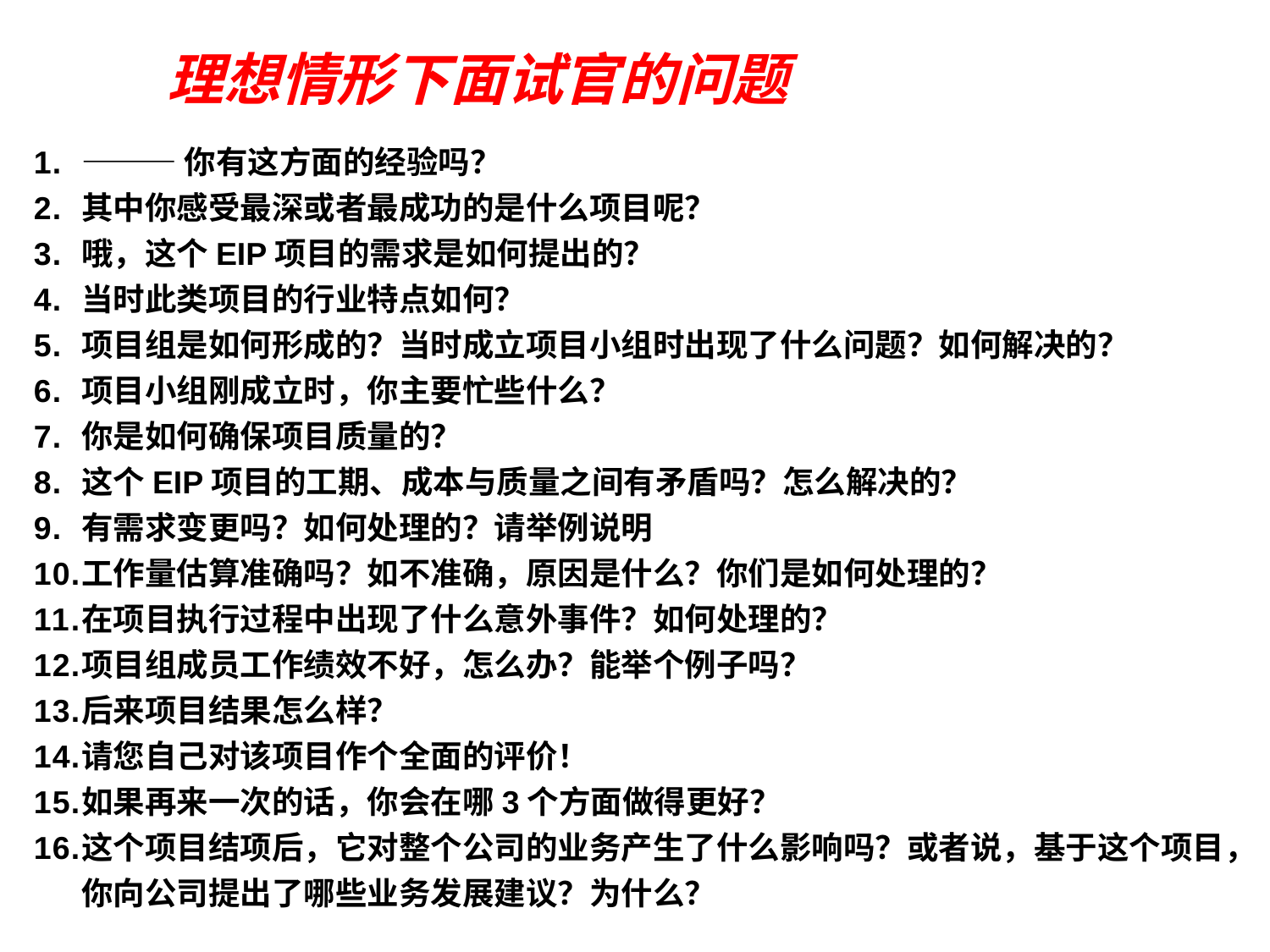

理想情形下面试官的问题
―――你有这方面的经验吗？
其中你感受最深或者最成功的是什么项目呢？
哦，这个EIP项目的需求是如何提出的？
当时此类项目的行业特点如何？
项目组是如何形成的？当时成立项目小组时出现了什么问题？如何解决的？
项目小组刚成立时，你主要忙些什么？
你是如何确保项目质量的？
这个EIP项目的工期、成本与质量之间有矛盾吗？怎么解决的？
有需求变更吗？如何处理的？请举例说明
工作量估算准确吗？如不准确，原因是什么？你们是如何处理的？
在项目执行过程中出现了什么意外事件？如何处理的？
项目组成员工作绩效不好，怎么办？能举个例子吗？
后来项目结果怎么样？
请您自己对该项目作个全面的评价！
如果再来一次的话，你会在哪3个方面做得更好？
这个项目结项后，它对整个公司的业务产生了什么影响吗？或者说，基于这个项目，你向公司提出了哪些业务发展建议？为什么？